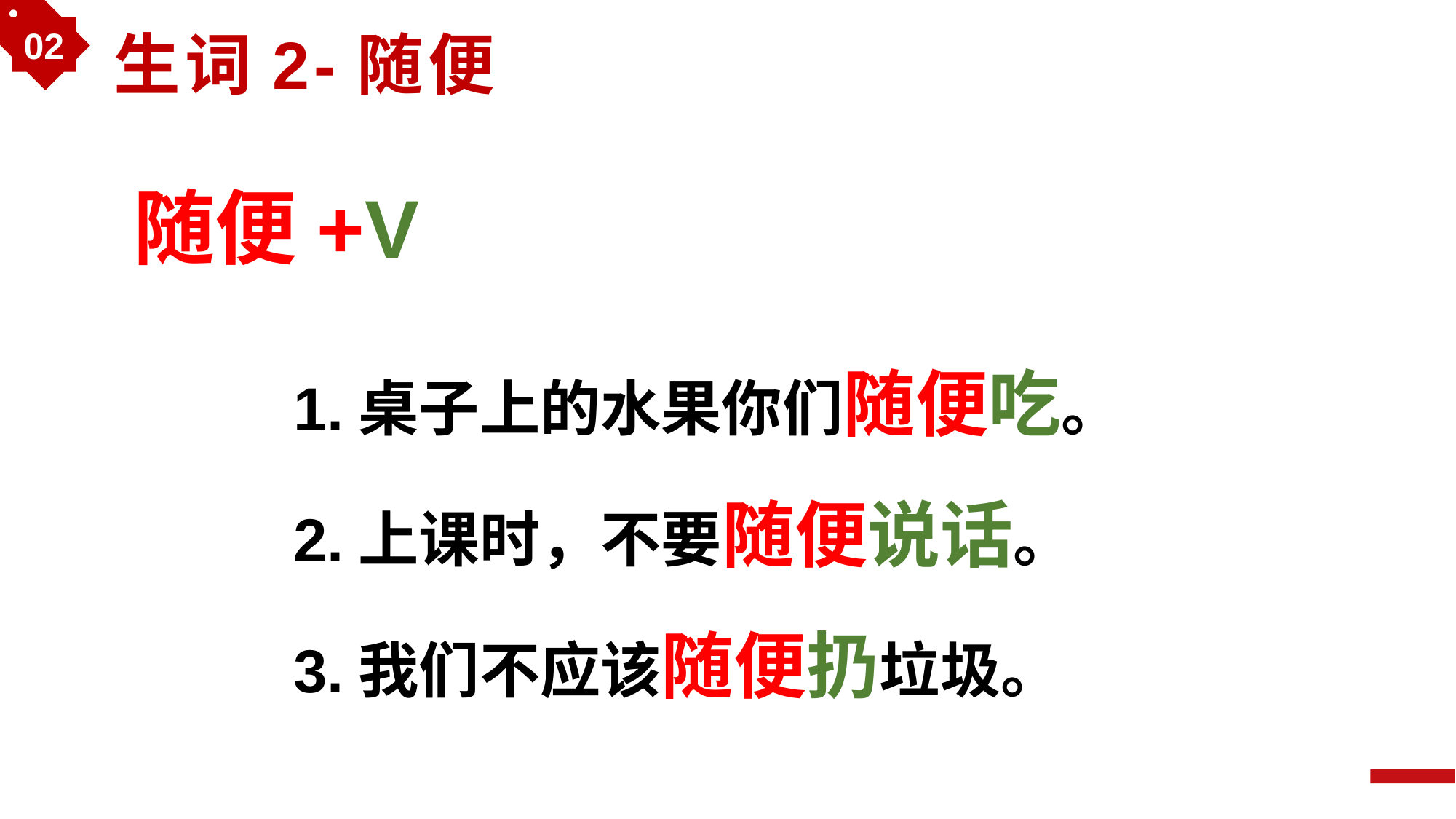

02
生词2-随便
随便+V
1.桌子上的水果你们随便吃。
2.上课时，不要随便说话。
3.我们不应该随便扔垃圾。